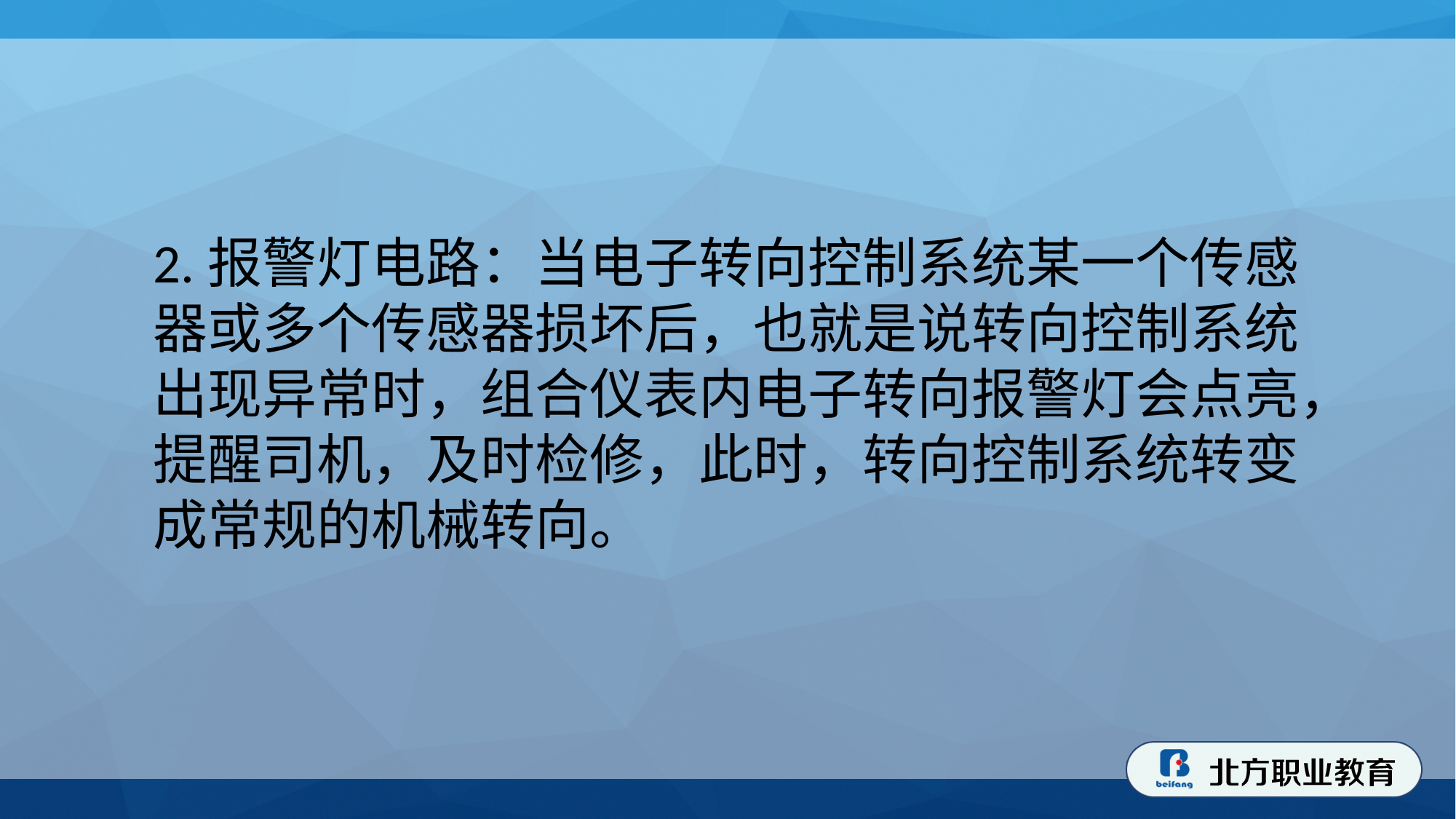

2.报警灯电路：当电子转向控制系统某一个传感器或多个传感器损坏后，也就是说转向控制系统出现异常时，组合仪表内电子转向报警灯会点亮，提醒司机，及时检修，此时，转向控制系统转变成常规的机械转向。